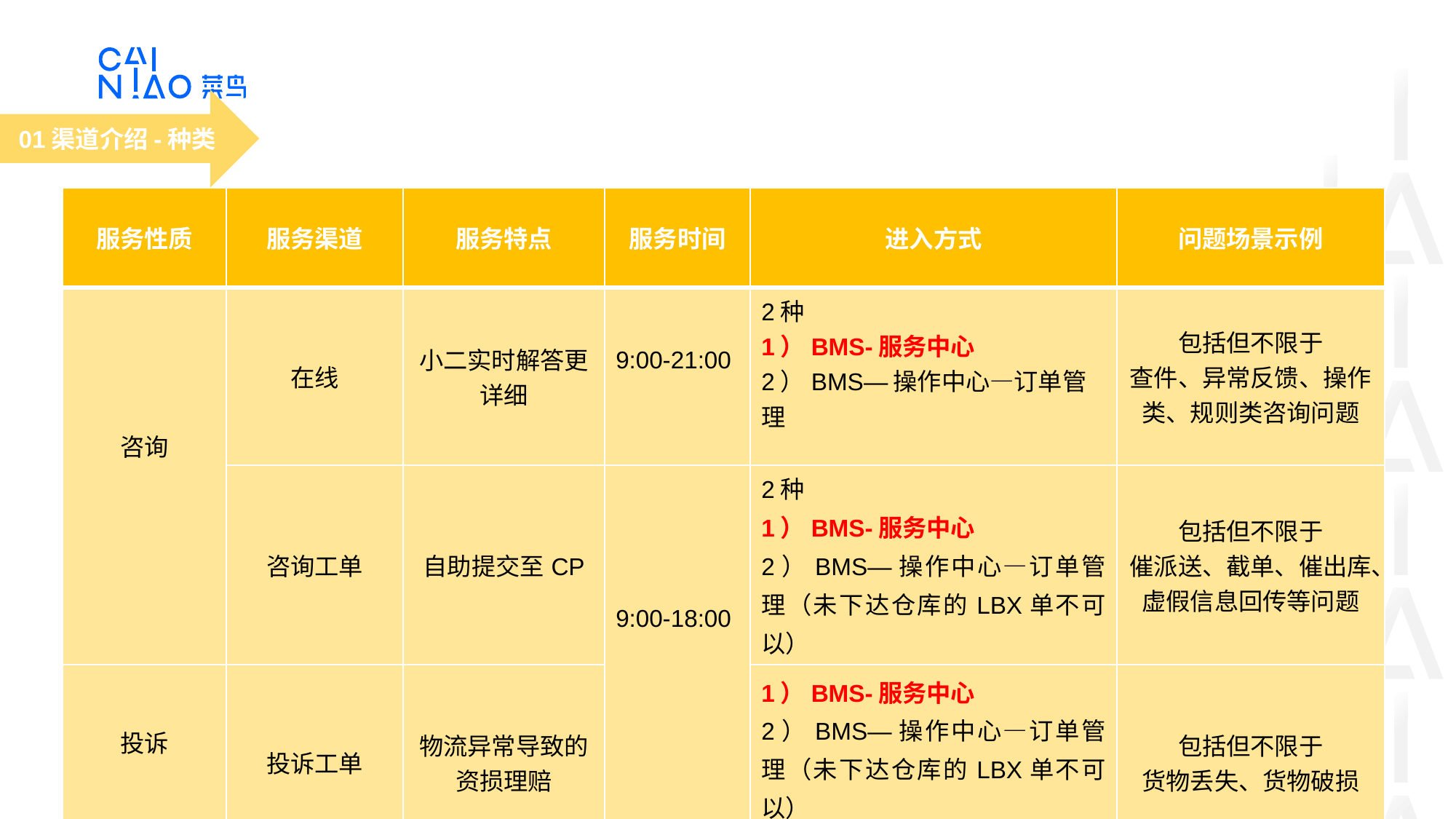

01渠道介绍-种类
| 服务性质 | 服务渠道 | 服务特点 | 服务时间 | 进入方式 | 问题场景示例 |
| --- | --- | --- | --- | --- | --- |
| 咨询 | 在线 | 小二实时解答更详细 | 9:00-21:00 | 2种 1）BMS-服务中心 2）BMS—操作中心—订单管理 | 包括但不限于 查件、异常反馈、操作类、规则类咨询问题 |
|  | 咨询工单 | 自助提交至CP | 9:00-18:00 | 2种 1）BMS-服务中心 2）BMS—操作中心—订单管理（未下达仓库的LBX单不可以） | 包括但不限于 催派送、截单、催出库、虚假信息回传等问题 |
| 投诉 | 投诉工单 | 物流异常导致的 资损理赔 |  | 1）BMS-服务中心 2）BMS—操作中心—订单管理（未下达仓库的LBX单不可以） | 包括但不限于 货物丢失、货物破损 |